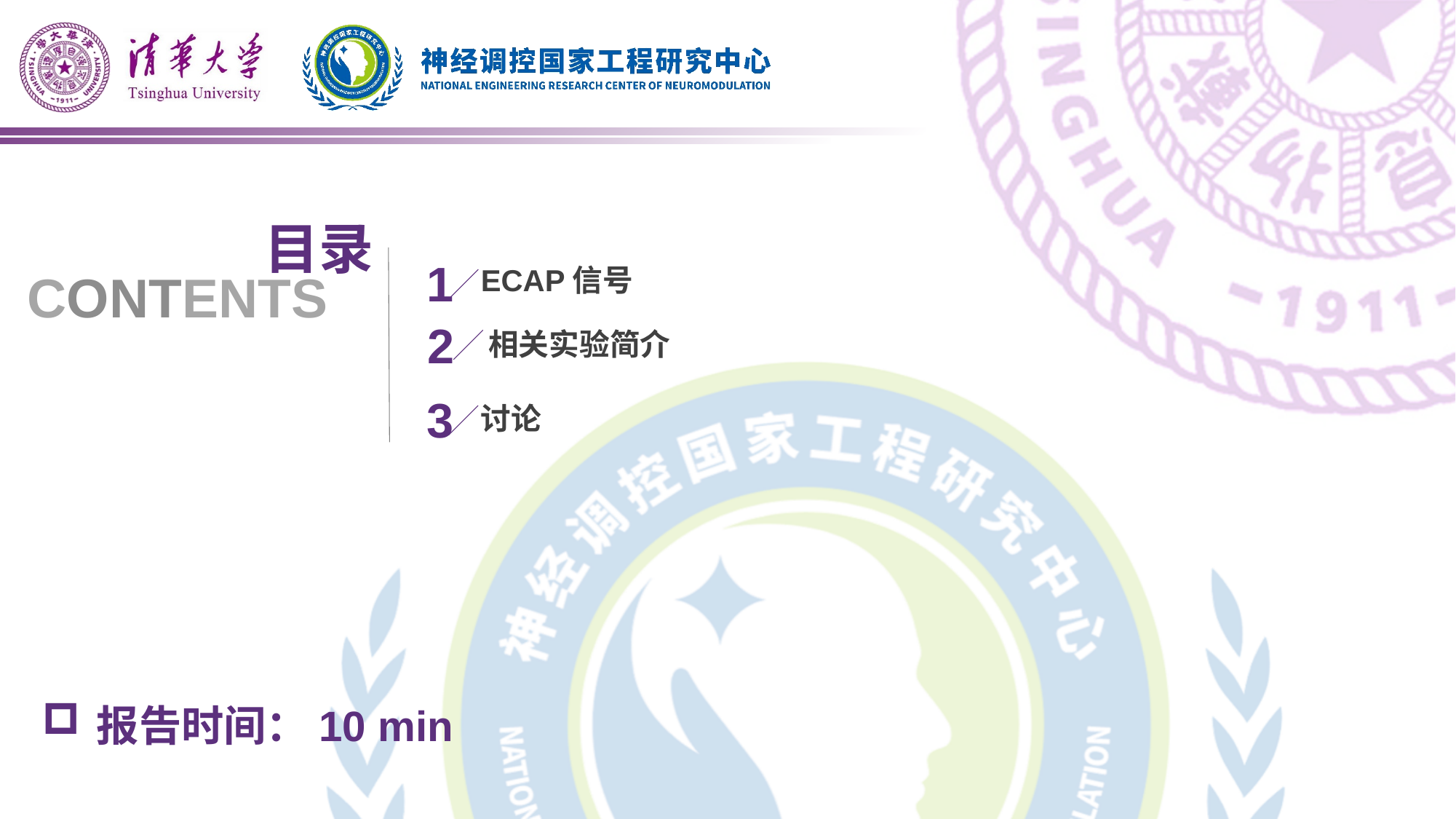

目录
1
ECAP信号
CONTENTS
2
相关实验简介
3

讨论
报告时间：10 min